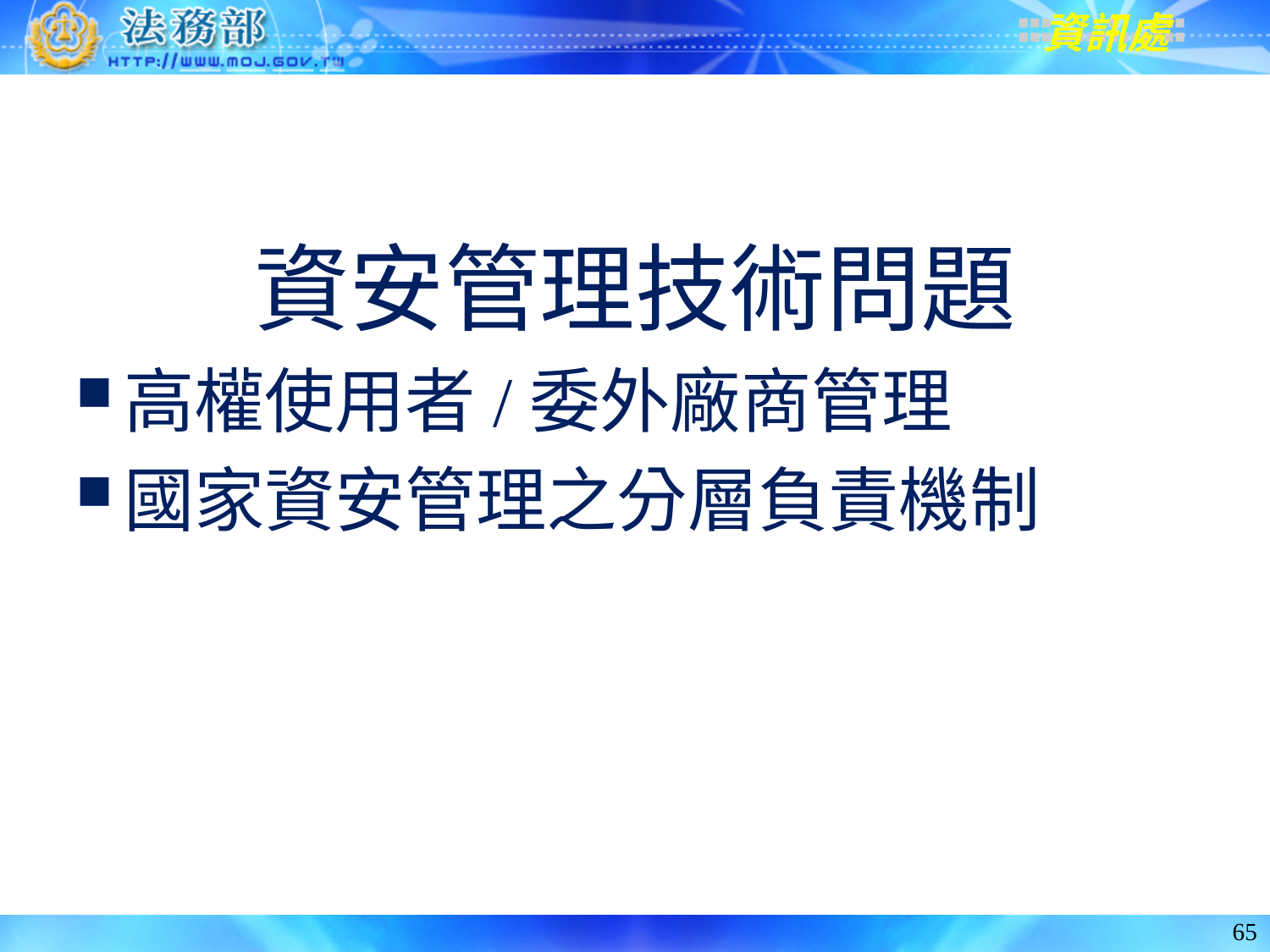

#
資安管理技術問題
高權使用者/委外廠商管理
國家資安管理之分層負責機制